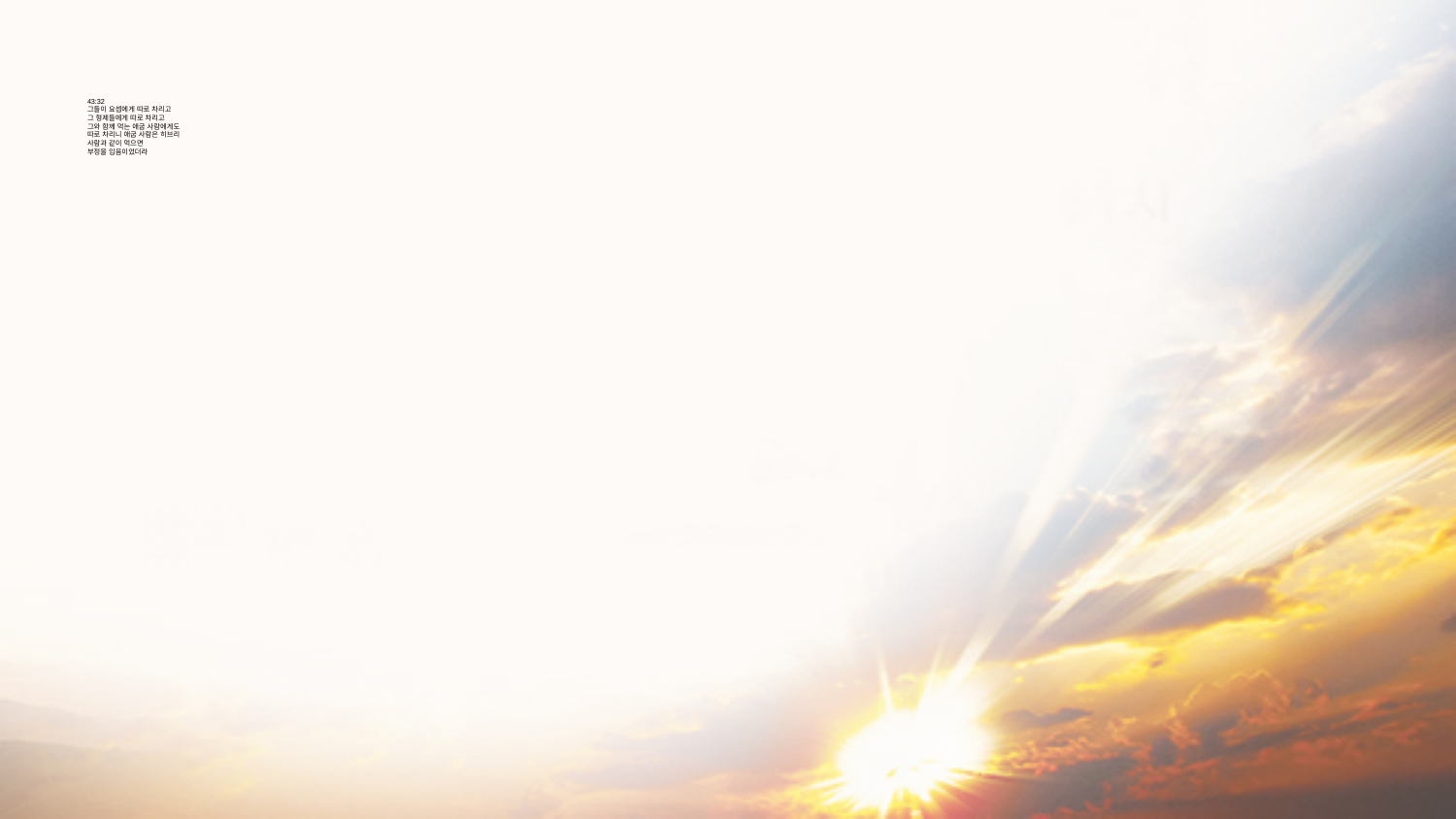

# 43:32 그들이 요셉에게 따로 차리고 그 형제들에게 따로 차리고 그와 함께 먹는 애굽 사람에게도 따로 차리니 애굽 사람은 히브리 사람과 같이 먹으면 부정을 입음이었더라